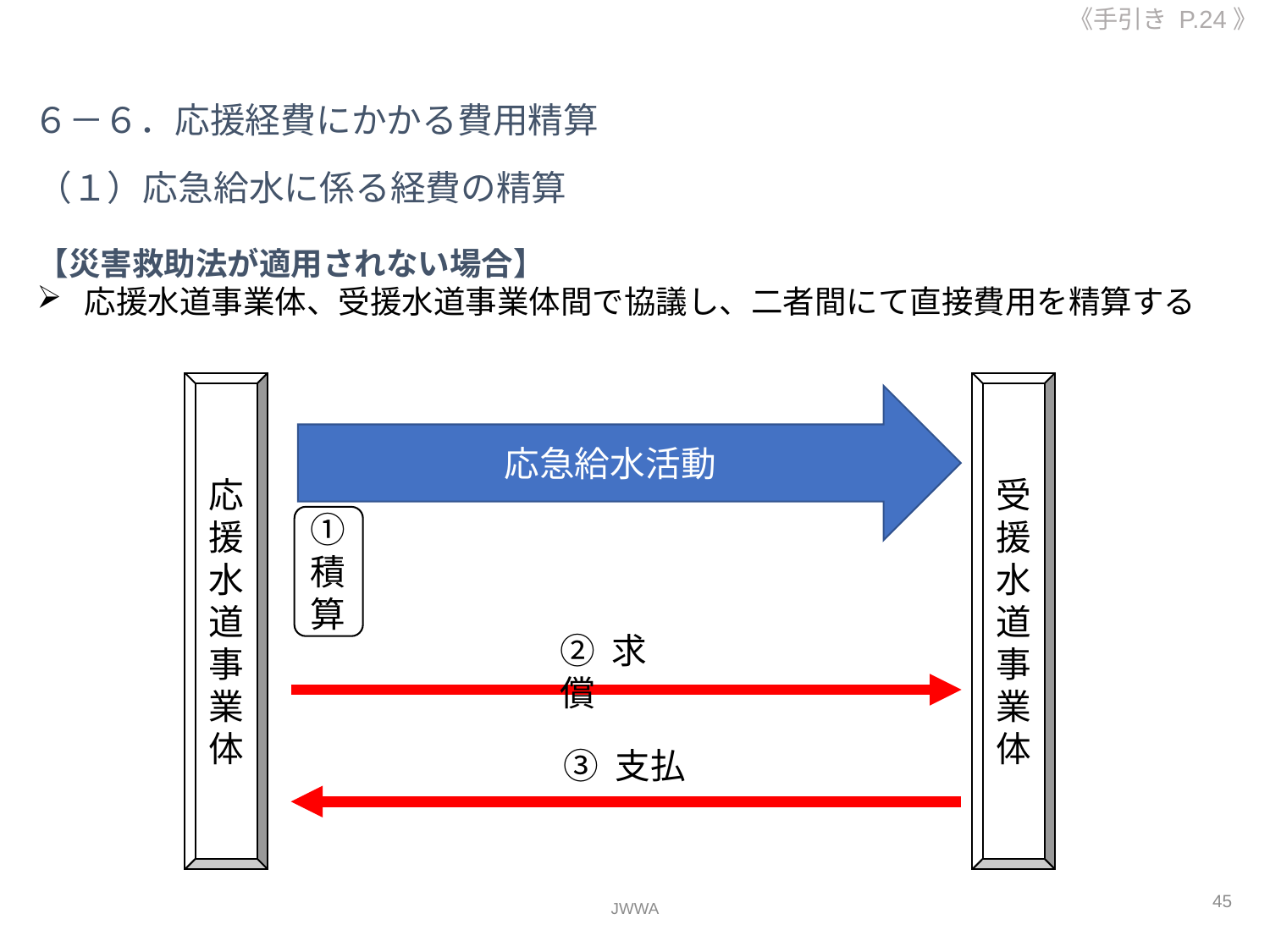

《手引き P.24》
６－６．応援経費にかかる費用精算
（１）応急給水に係る経費の精算
【災害救助法が適用されない場合】
応援水道事業体、受援水道事業体間で協議し、二者間にて直接費用を精算する
応援水道事業体
受援水道事業体
応急給水活動
① 積算
② 求償
③ 支払
45
JWWA